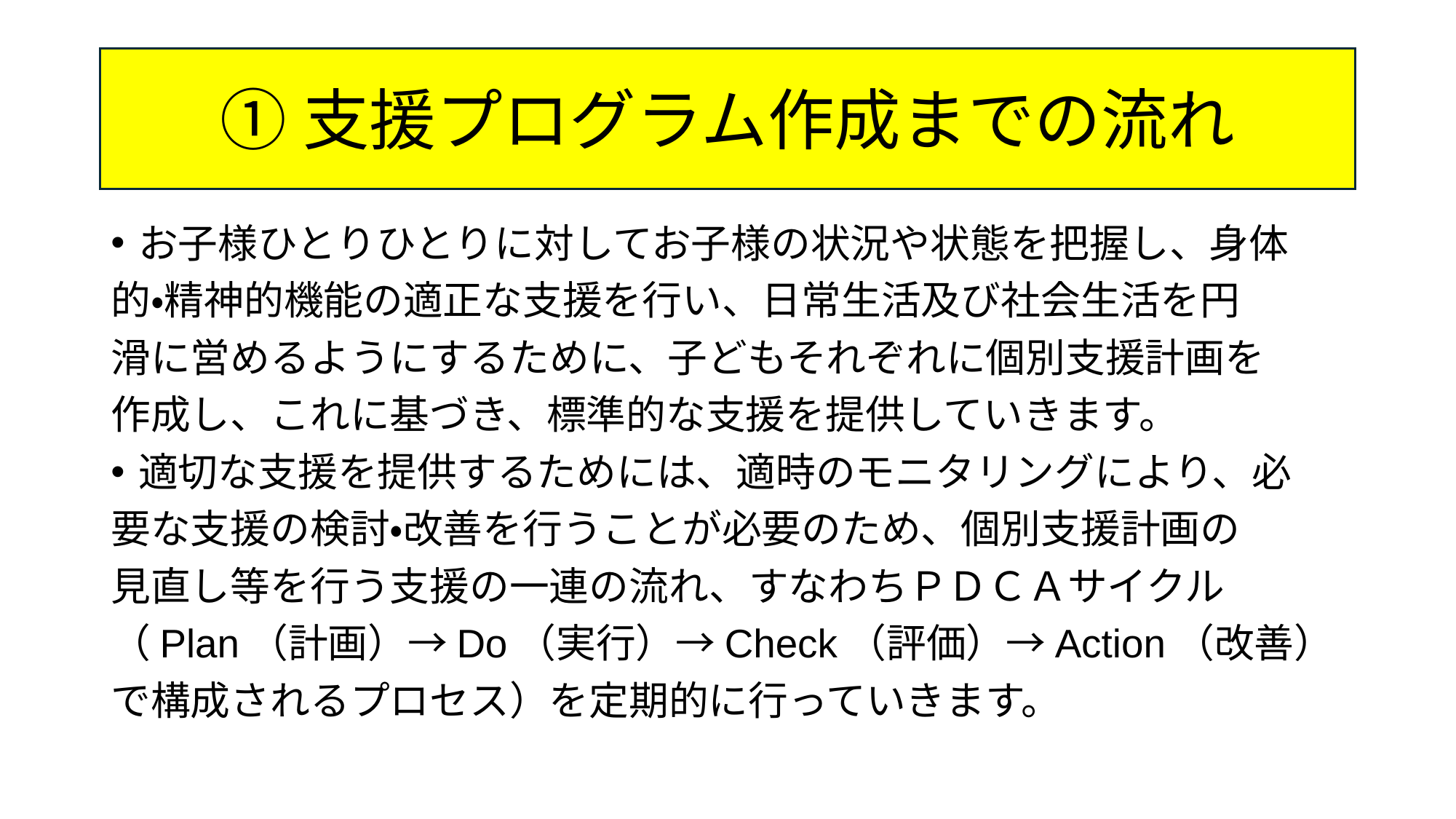

# ➀支援プログラム作成までの流れ

お子様ひとりひとりに対してお子様の状況や状態を把握し、身体
的・精神的機能の適正な支援を行い、日常生活及び社会生活を円
滑に営めるようにするために、子どもそれぞれに個別支援計画を
作成し、これに基づき、標準的な支援を提供していきます。
適切な支援を提供するためには、適時のモニタリングにより、必
要な支援の検討・改善を行うことが必要のため、個別支援計画の
見直し等を行う支援の一連の流れ、すなわちＰＤＣＡサイクル
（Plan（計画）→Do（実行）→Check（評価）→Action（改善）
で構成されるプロセス）を定期的に行っていきます。